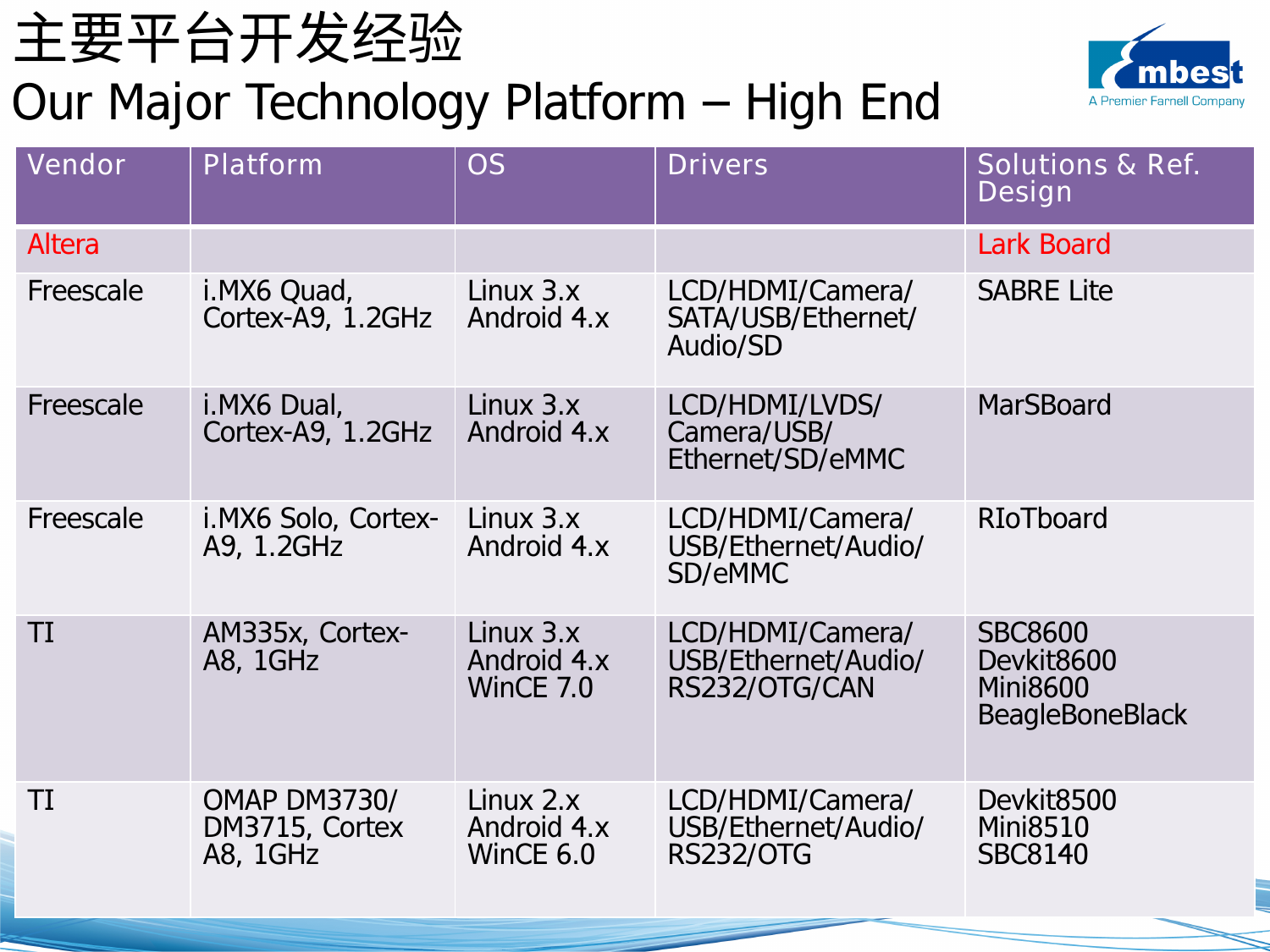

主要平台开发经验
Our Major Technology Platform – High End
| Vendor | Platform | OS | Drivers | Solutions & Ref. Design |
| --- | --- | --- | --- | --- |
| Altera |  |  |  | Lark Board |
| Freescale | i.MX6 Quad, Cortex-A9, 1.2GHz | Linux 3.x Android 4.x | LCD/HDMI/Camera/SATA/USB/Ethernet/Audio/SD | SABRE Lite |
| Freescale | i.MX6 Dual, Cortex-A9, 1.2GHz | Linux 3.x Android 4.x | LCD/HDMI/LVDS/Camera/USB/Ethernet/SD/eMMC | MarSBoard |
| Freescale | i.MX6 Solo, Cortex-A9, 1.2GHz | Linux 3.x Android 4.x | LCD/HDMI/Camera/USB/Ethernet/Audio/SD/eMMC | RIoTboard |
| TI | AM335x, Cortex-A8, 1GHz | Linux 3.x Android 4.x WinCE 7.0 | LCD/HDMI/Camera/USB/Ethernet/Audio/RS232/OTG/CAN | SBC8600 Devkit8600 Mini8600 BeagleBoneBlack |
| TI | OMAP DM3730/ DM3715, Cortex A8, 1GHz | Linux 2.x Android 4.x WinCE 6.0 | LCD/HDMI/Camera/USB/Ethernet/Audio/RS232/OTG | Devkit8500 Mini8510 SBC8140 |